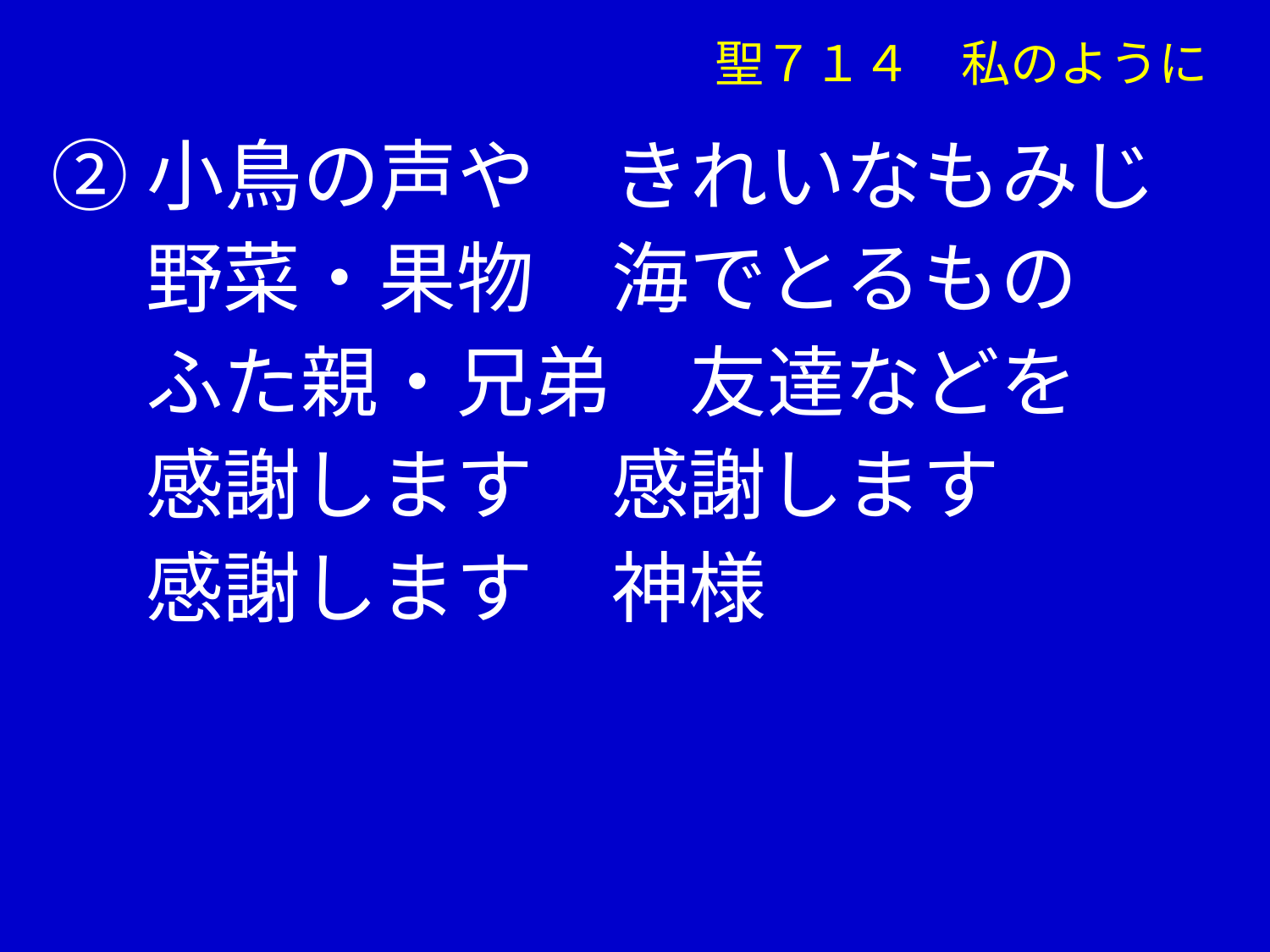

聖７１４　私のように
②小鳥の声や　きれいなもみじ
　 野菜・果物　海でとるもの
　 ふた親・兄弟　友達などを
　 感謝します　感謝します
　 感謝します　神様